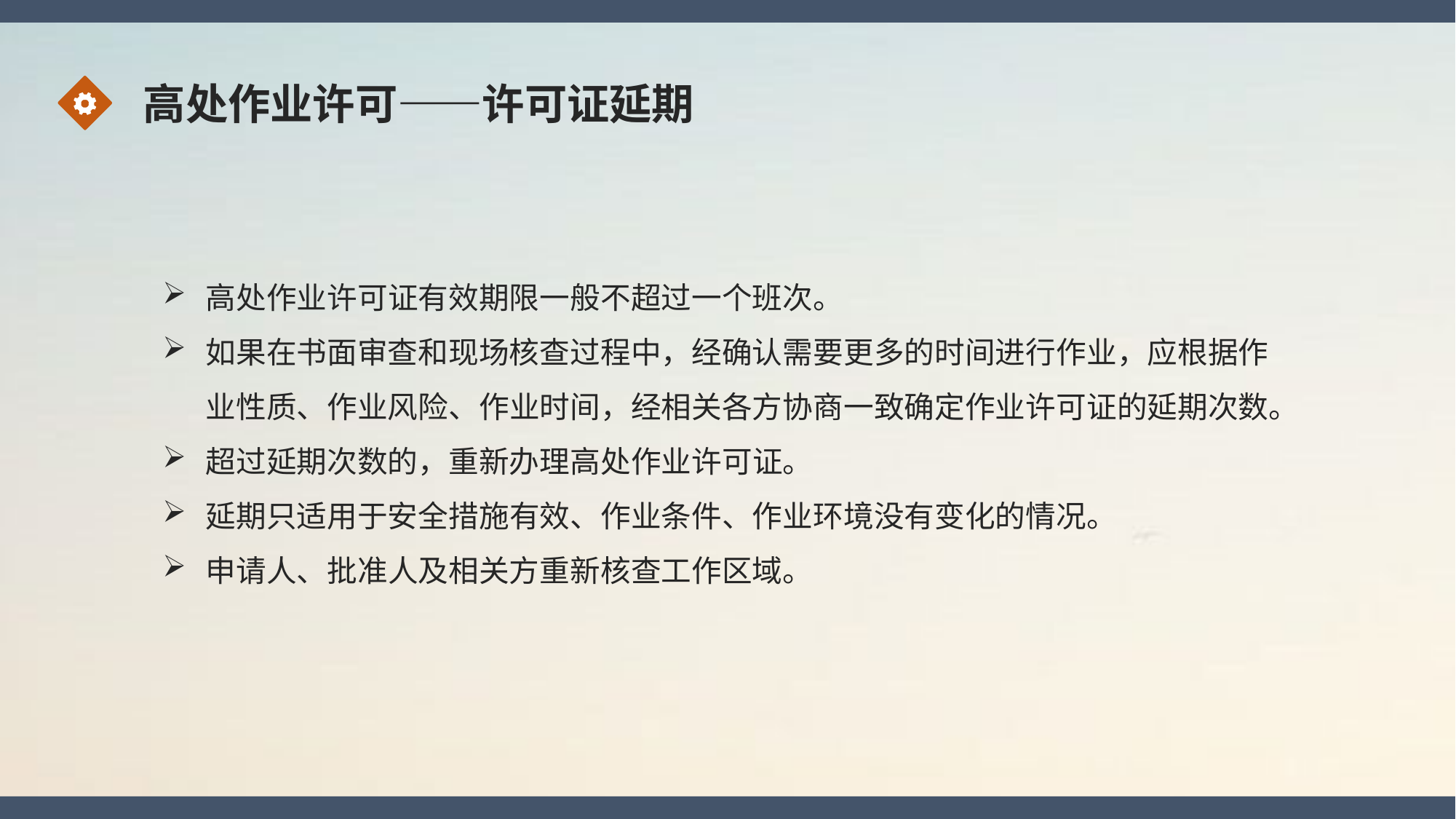

高处作业许可——许可证延期

高处作业许可证有效期限一般不超过一个班次。
如果在书面审查和现场核查过程中，经确认需要更多的时间进行作业，应根据作业性质、作业风险、作业时间，经相关各方协商一致确定作业许可证的延期次数。
超过延期次数的，重新办理高处作业许可证。
延期只适用于安全措施有效、作业条件、作业环境没有变化的情况。
申请人、批准人及相关方重新核查工作区域。